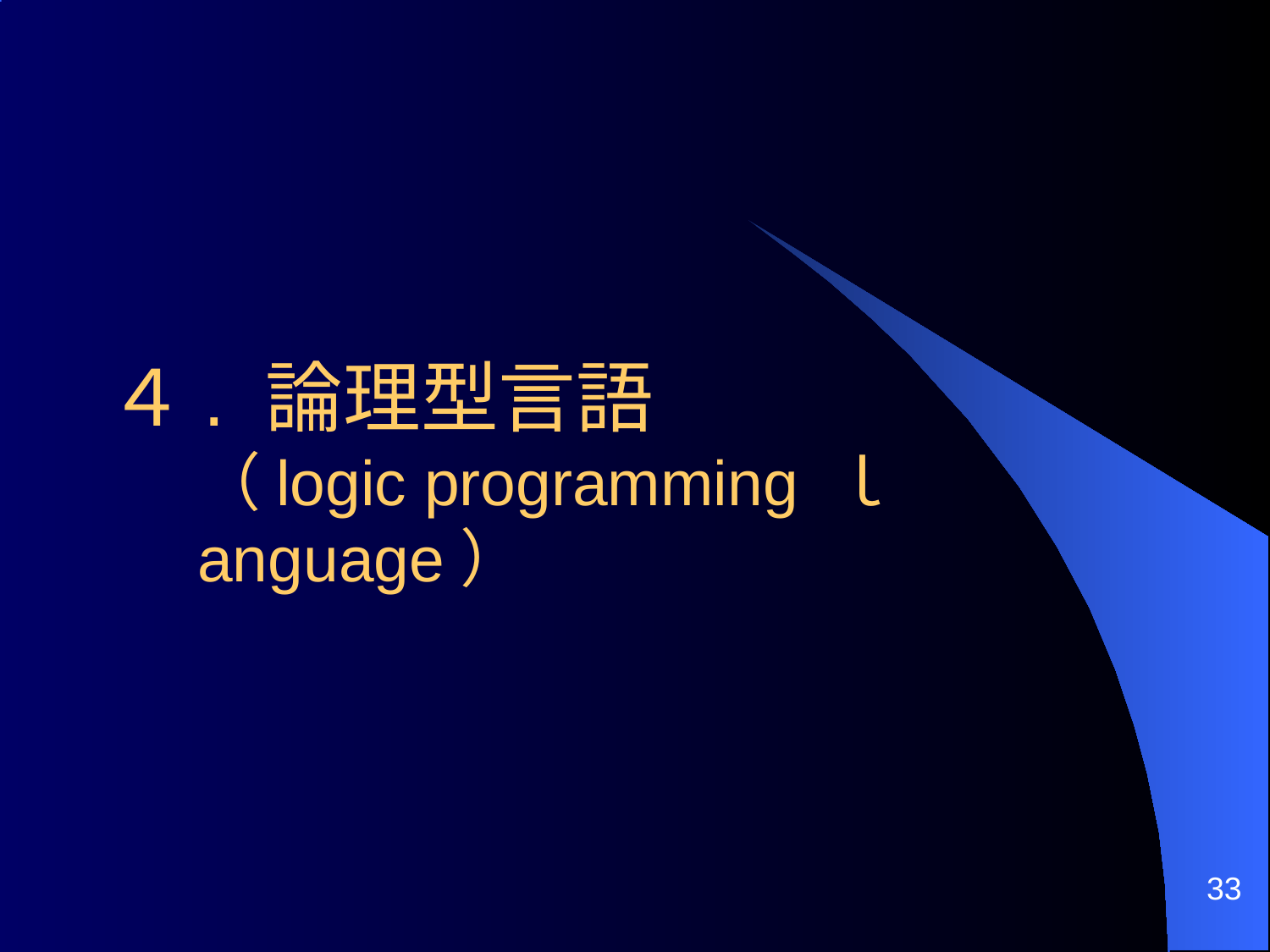

# ４. 論理型言語
（logic programming ｌanguage）
33